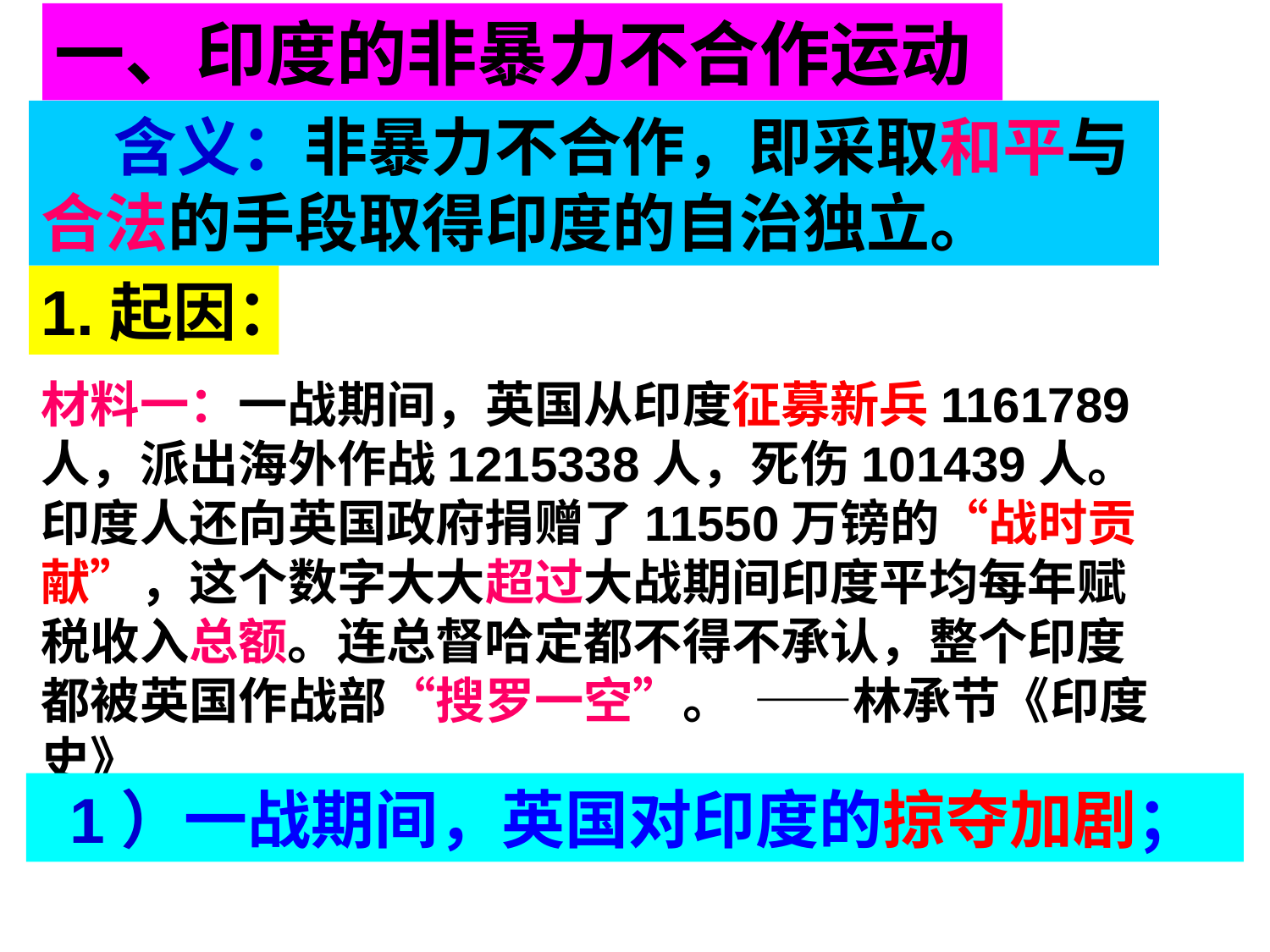

一、印度的非暴力不合作运动
    含义：非暴力不合作，即采取和平与合法的手段取得印度的自治独立。
1.起因：
材料一：一战期间，英国从印度征募新兵1161789人，派出海外作战1215338人，死伤101439人。印度人还向英国政府捐赠了11550万镑的“战时贡献”，这个数字大大超过大战期间印度平均每年赋税收入总额。连总督哈定都不得不承认，整个印度都被英国作战部“搜罗一空”。  ——林承节《印度史》
1）一战期间，英国对印度的掠夺加剧；